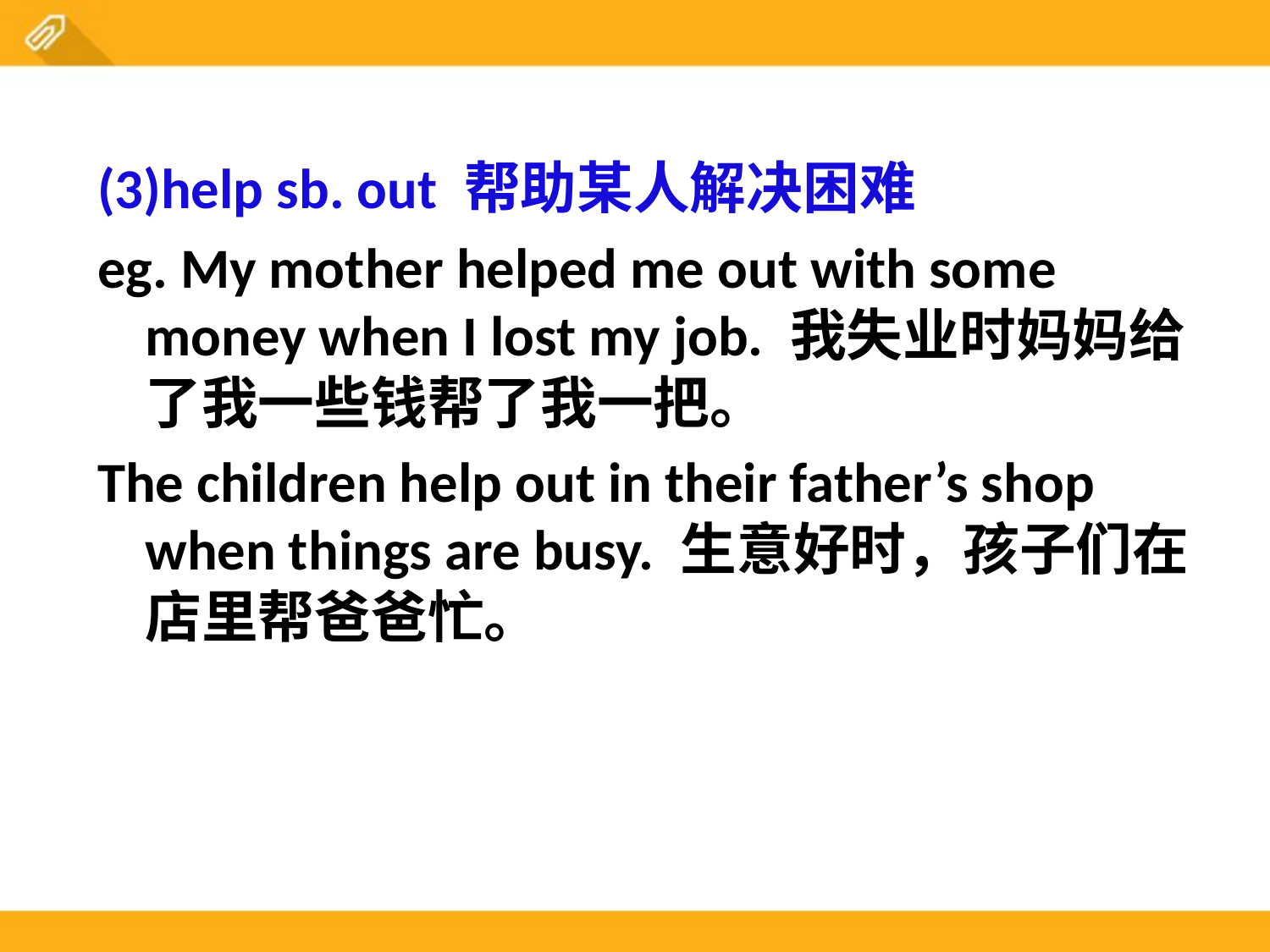

(3)help sb. out 帮助某人解决困难
eg. My mother helped me out with some money when I lost my job. 我失业时妈妈给了我一些钱帮了我一把。
The children help out in their father’s shop when things are busy. 生意好时，孩子们在店里帮爸爸忙。